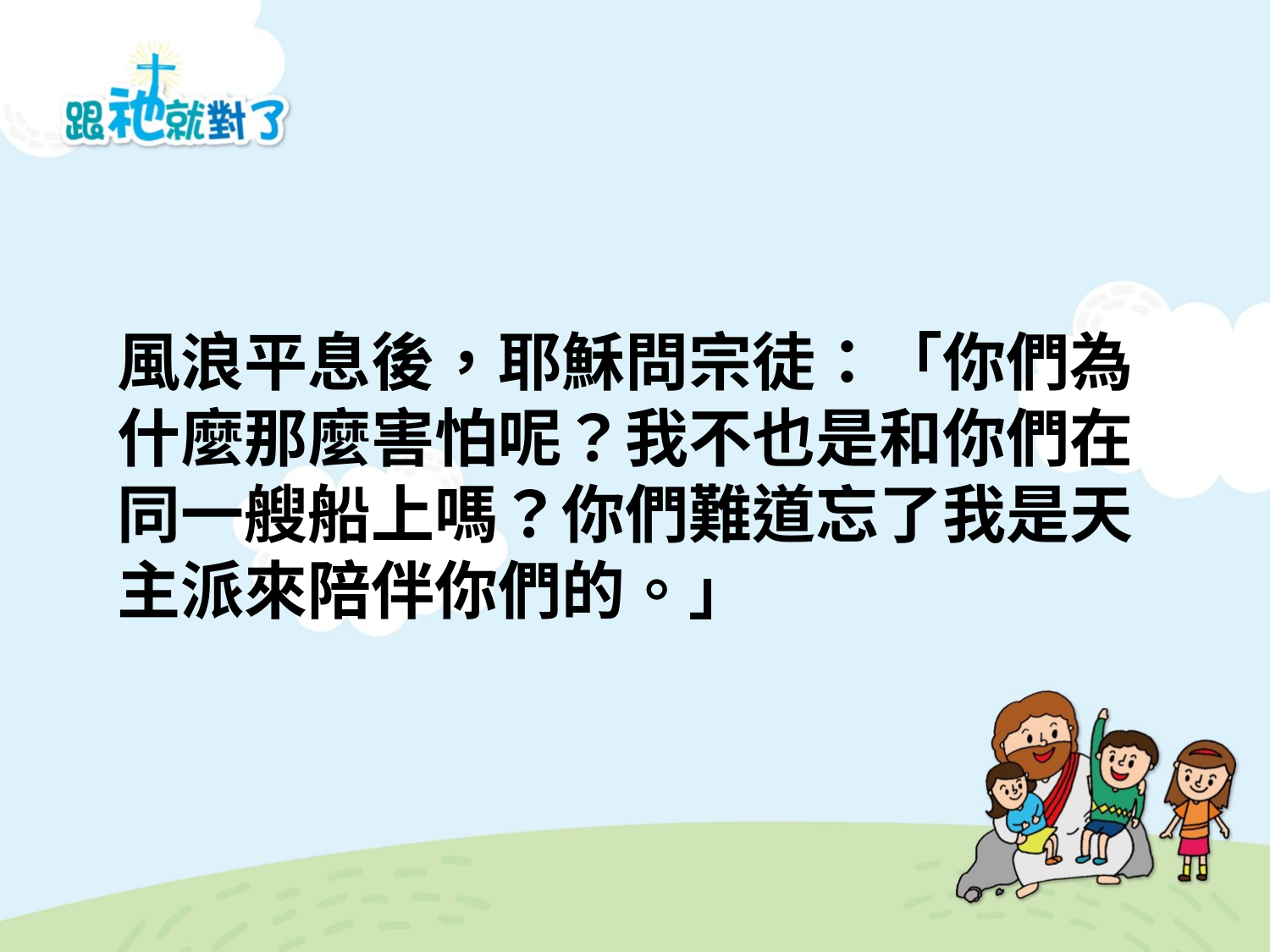

風浪平息後，耶穌問宗徒：「你們為什麼那麼害怕呢？我不也是和你們在同一艘船上嗎？你們難道忘了我是天主派來陪伴你們的。」